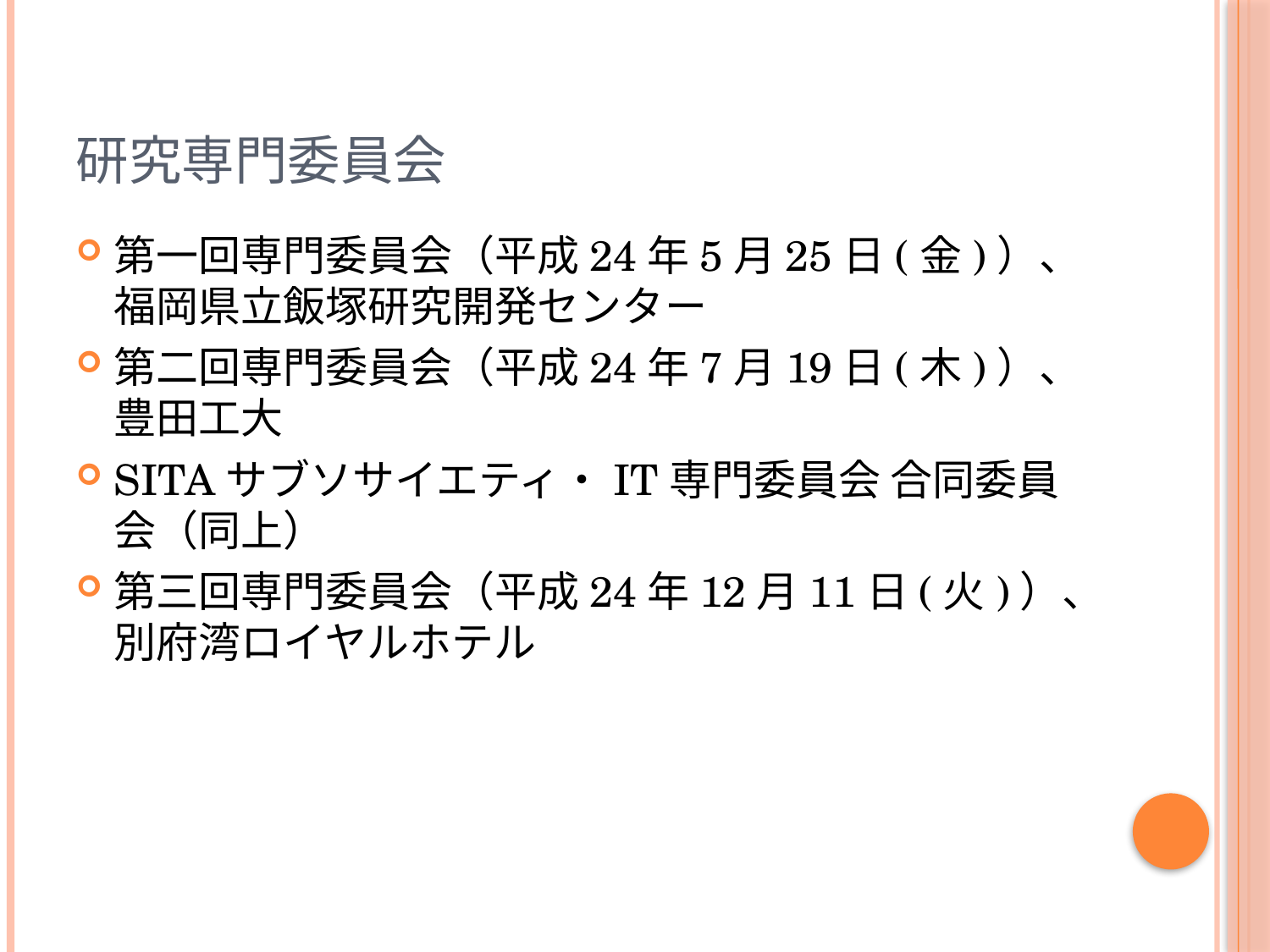

# 研究専門委員会
第一回専門委員会（平成24年5月25日(金)）、福岡県立飯塚研究開発センター
第二回専門委員会（平成24年7月19日(木)）、豊田工大
SITAサブソサイエティ・IT専門委員会 合同委員会（同上）
第三回専門委員会（平成24年12月11日(火)）、別府湾ロイヤルホテル